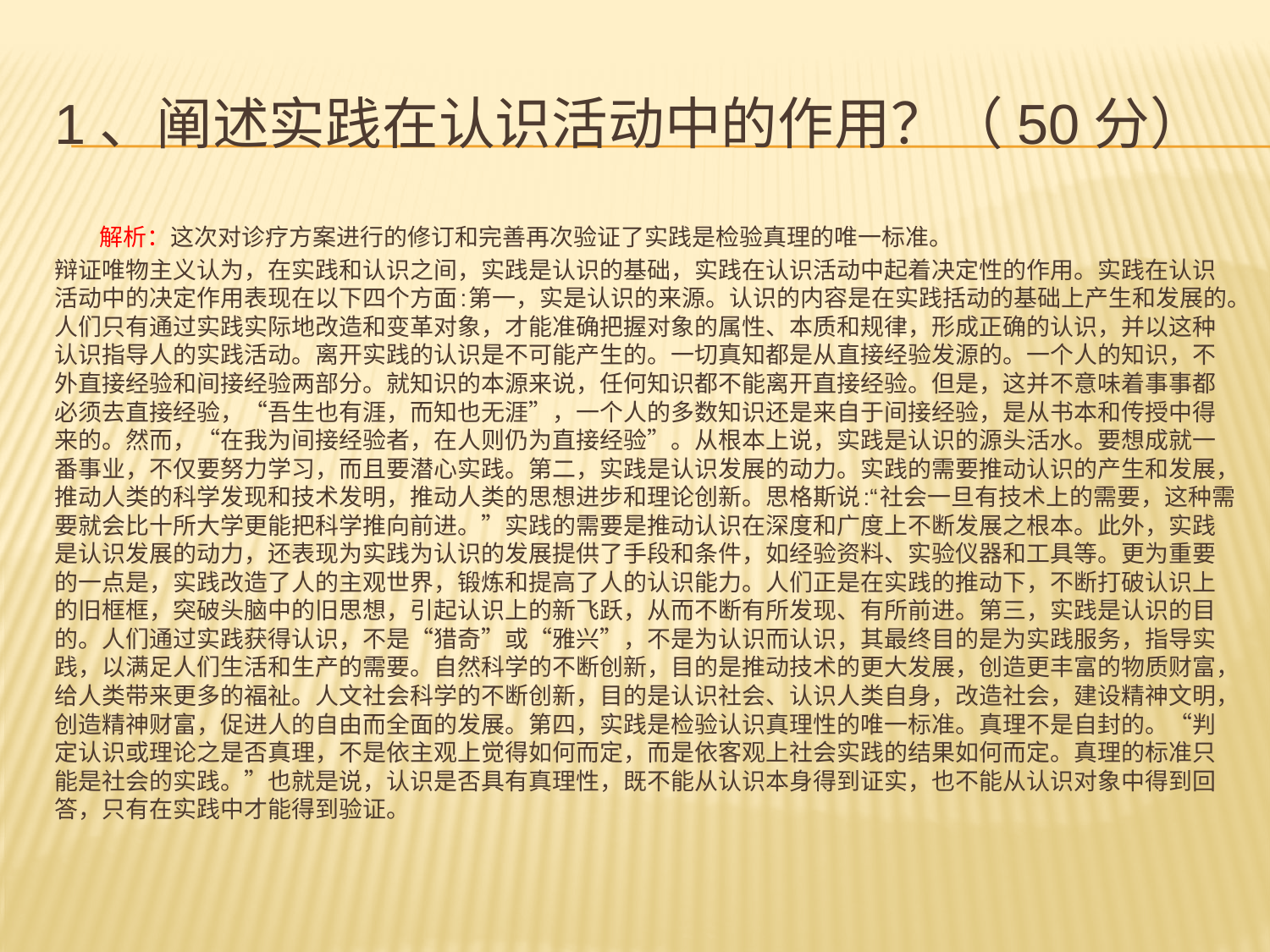

# 1、阐述实践在认识活动中的作用？（50分）
        解析：这次对诊疗方案进行的修订和完善再次验证了实践是检验真理的唯一标准。
辩证唯物主义认为，在实践和认识之间，实践是认识的基础，实践在认识活动中起着决定性的作用。实践在认识活动中的决定作用表现在以下四个方面:第一，实是认识的来源。认识的内容是在实践括动的基础上产生和发展的。人们只有通过实践实际地改造和变革对象，才能准确把握对象的属性、本质和规律，形成正确的认识，并以这种认识指导人的实践活动。离开实践的认识是不可能产生的。一切真知都是从直接经验发源的。一个人的知识，不外直接经验和间接经验两部分。就知识的本源来说，任何知识都不能离开直接经验。但是，这并不意味着事事都必须去直接经验，“吾生也有涯，而知也无涯”，一个人的多数知识还是来自于间接经验，是从书本和传授中得来的。然而，“在我为间接经验者，在人则仍为直接经验”。从根本上说，实践是认识的源头活水。要想成就一番事业，不仅要努力学习，而且要潜心实践。第二，实践是认识发展的动力。实践的需要推动认识的产生和发展，推动人类的科学发现和技术发明，推动人类的思想进步和理论创新。思格斯说:“社会一旦有技术上的需要，这种需要就会比十所大学更能把科学推向前进。”实践的需要是推动认识在深度和广度上不断发展之根本。此外，实践是认识发展的动力，还表现为实践为认识的发展提供了手段和条件，如经验资料、实验仪器和工具等。更为重要的一点是，实践改造了人的主观世界，锻炼和提高了人的认识能力。人们正是在实践的推动下，不断打破认识上的旧框框，突破头脑中的旧思想，引起认识上的新飞跃，从而不断有所发现、有所前进。第三，实践是认识的目的。人们通过实践获得认识，不是“猎奇”或“雅兴”，不是为认识而认识，其最终目的是为实践服务，指导实践，以满足人们生活和生产的需要。自然科学的不断创新，目的是推动技术的更大发展，创造更丰富的物质财富，给人类带来更多的福祉。人文社会科学的不断创新，目的是认识社会、认识人类自身，改造社会，建设精神文明，创造精神财富，促进人的自由而全面的发展。第四，实践是检验认识真理性的唯一标准。真理不是自封的。“判定认识或理论之是否真理，不是依主观上觉得如何而定，而是依客观上社会实践的结果如何而定。真理的标准只能是社会的实践。”也就是说，认识是否具有真理性，既不能从认识本身得到证实，也不能从认识对象中得到回答，只有在实践中才能得到验证。